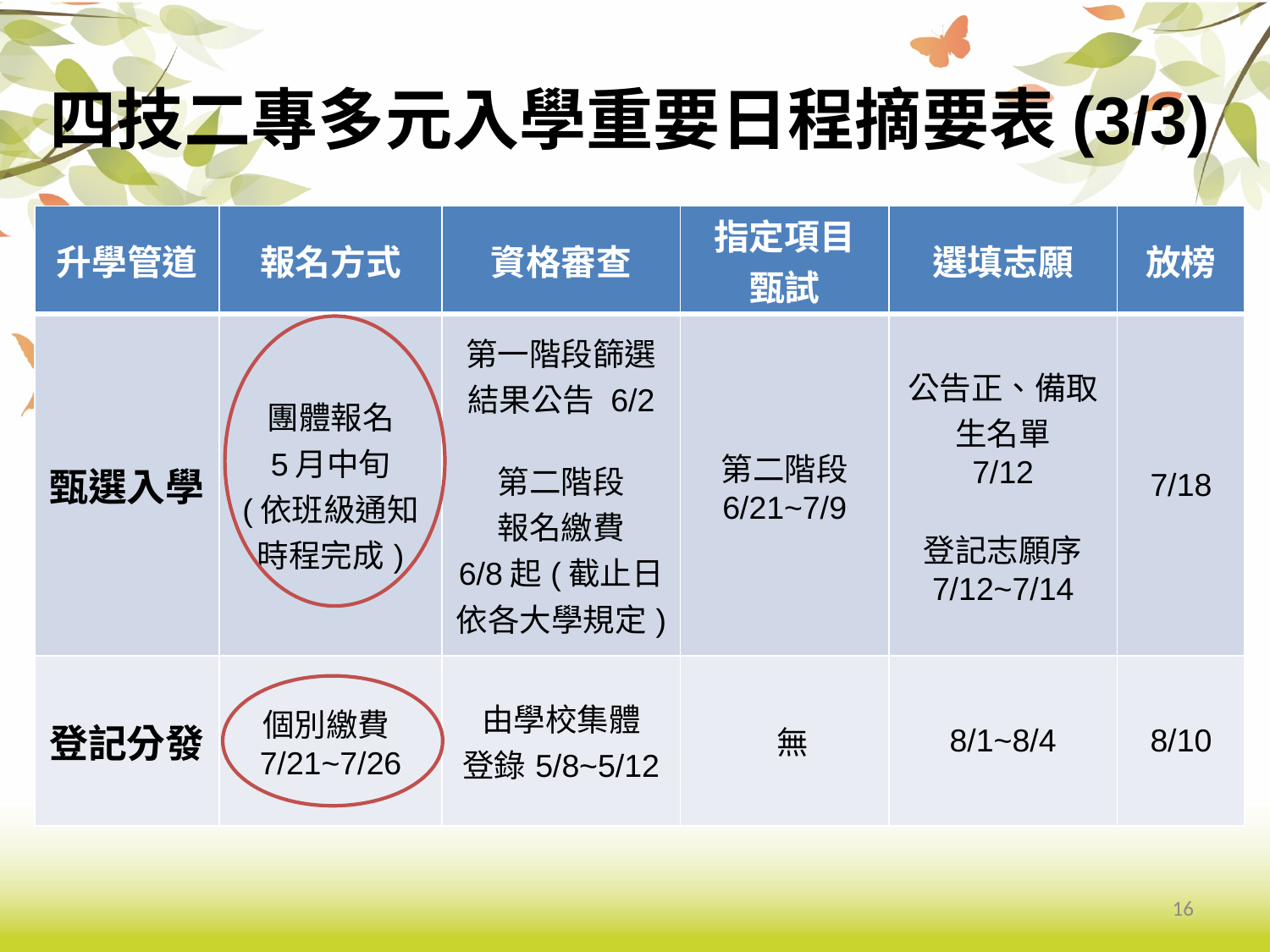

# 四技二專多元入學重要日程摘要表(3/3)
| 升學管道 | 報名方式 | 資格審查 | 指定項目 甄試 | 選填志願 | 放榜 |
| --- | --- | --- | --- | --- | --- |
| 甄選入學 | 團體報名 5月中旬 (依班級通知時程完成) | 第一階段篩選結果公告 6/2 第二階段 報名繳費 6/8起(截止日依各大學規定) | 第二階段 6/21~7/9 | 公告正、備取生名單 7/12 登記志願序 7/12~7/14 | 7/18 |
| 登記分發 | 個別繳費7/21~7/26 | 由學校集體 登錄5/8~5/12 | 無 | 8/1~8/4 | 8/10 |

16